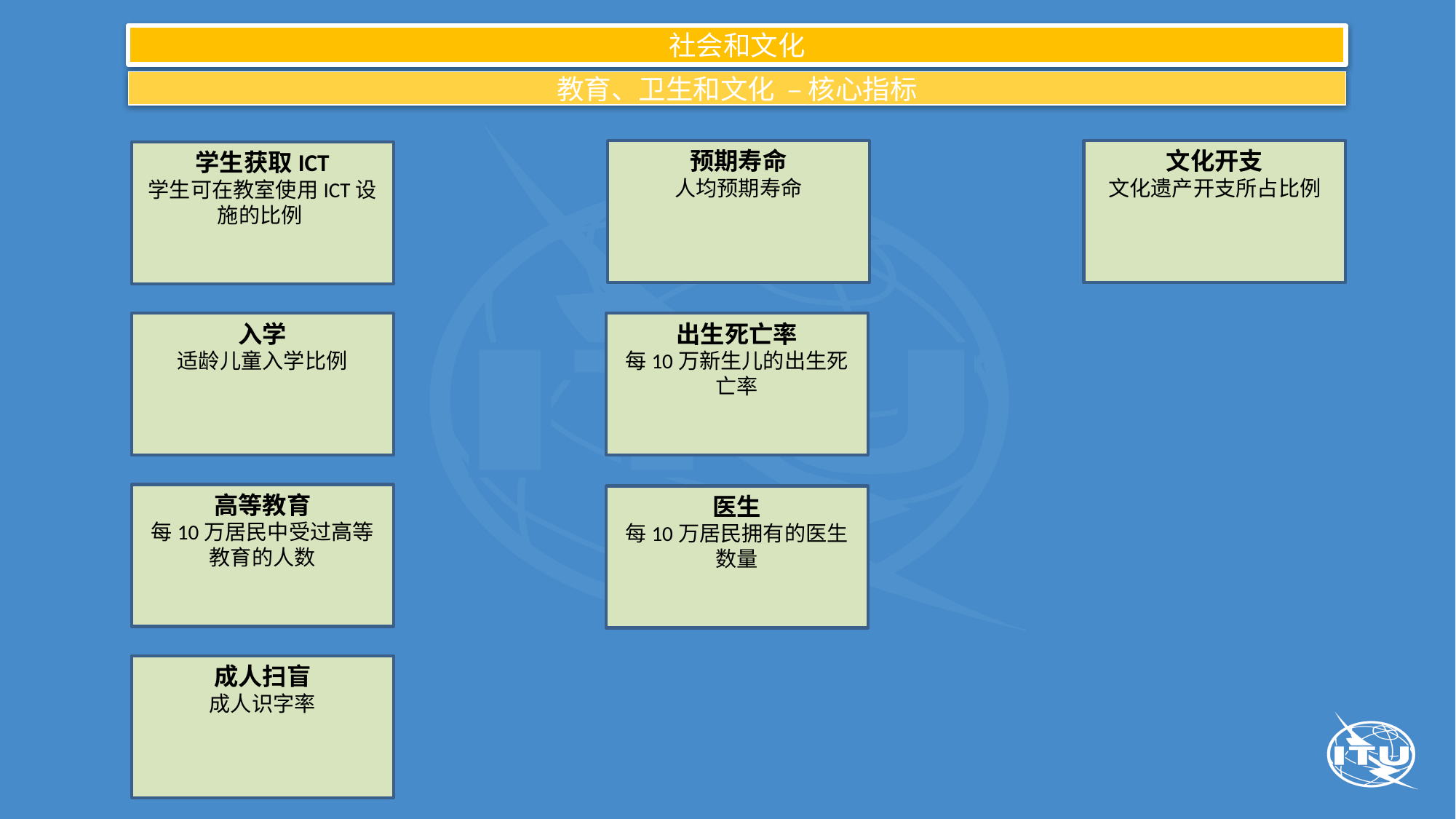

社会和文化
教育、卫生和文化  – 核心指标
预期寿命
人均预期寿命
文化开支
文化遗产开支所占比例
学生获取ICT
学生可在教室使用ICT设施的比例

入学
适龄儿童入学比例
出生死亡率
每10万新生儿的出生死亡率
高等教育
每10万居民中受过高等教育的人数
医生
每10万居民拥有的医生数量
成人扫盲
成人识字率